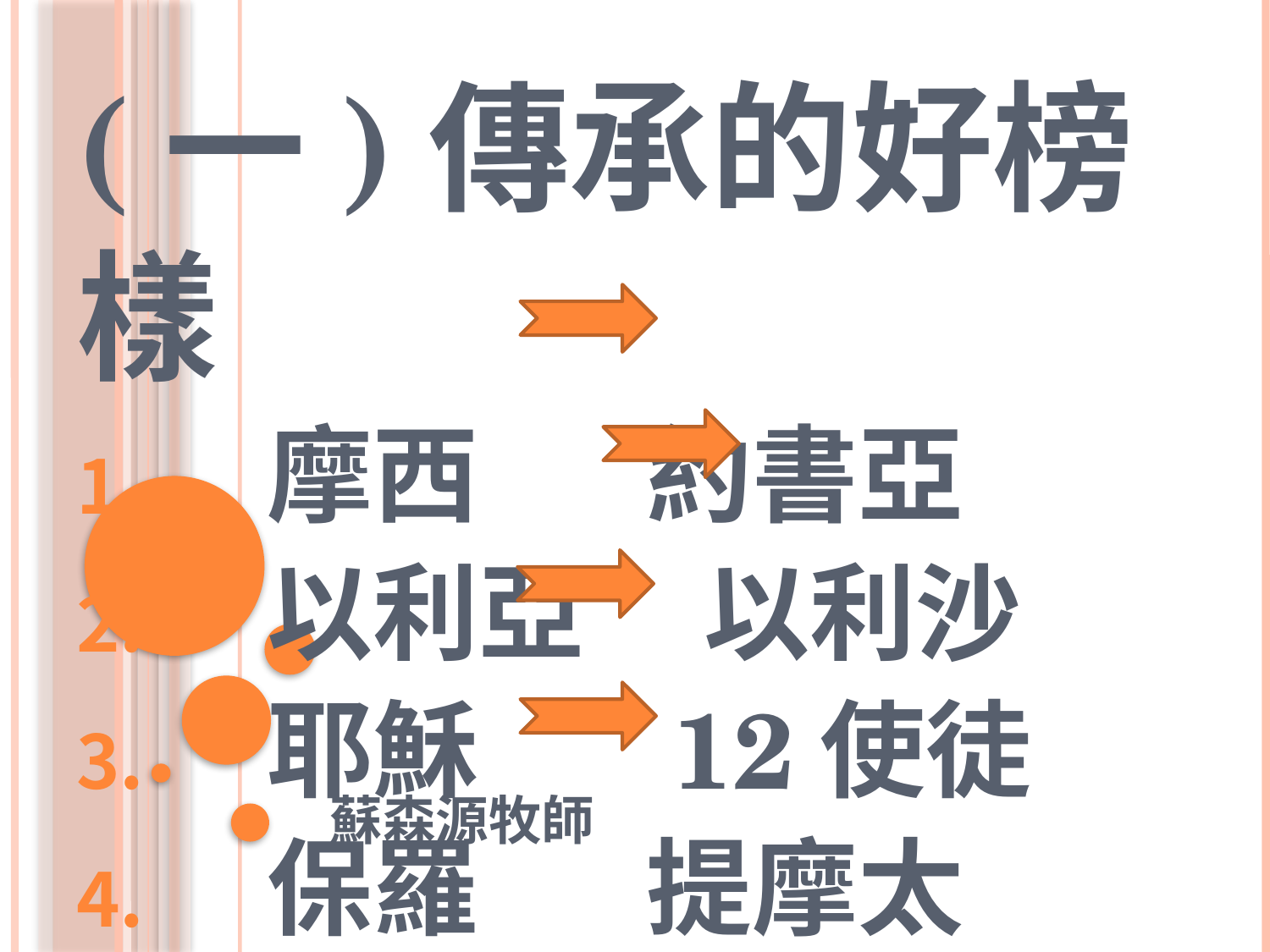

(一)傳承的好榜樣
摩西       約書亞
以利亞     以利沙
耶穌       12使徒
保羅       提摩太

# 蘇森源牧師